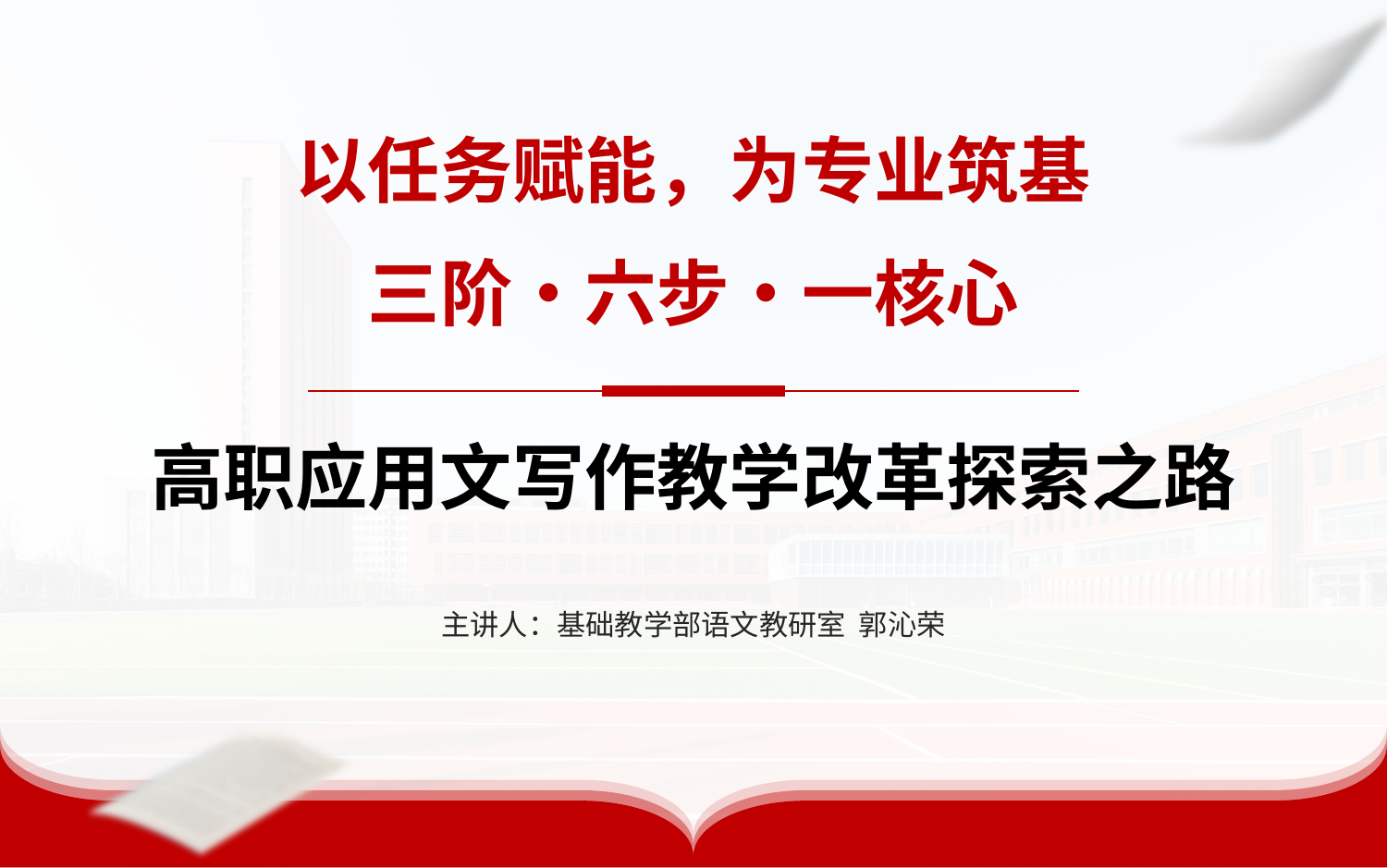

以任务赋能，为专业筑基
三阶・六步・一核心

高职应用文写作教学改革探索之路

主讲人：基础教学部语文教研室  郭沁荣